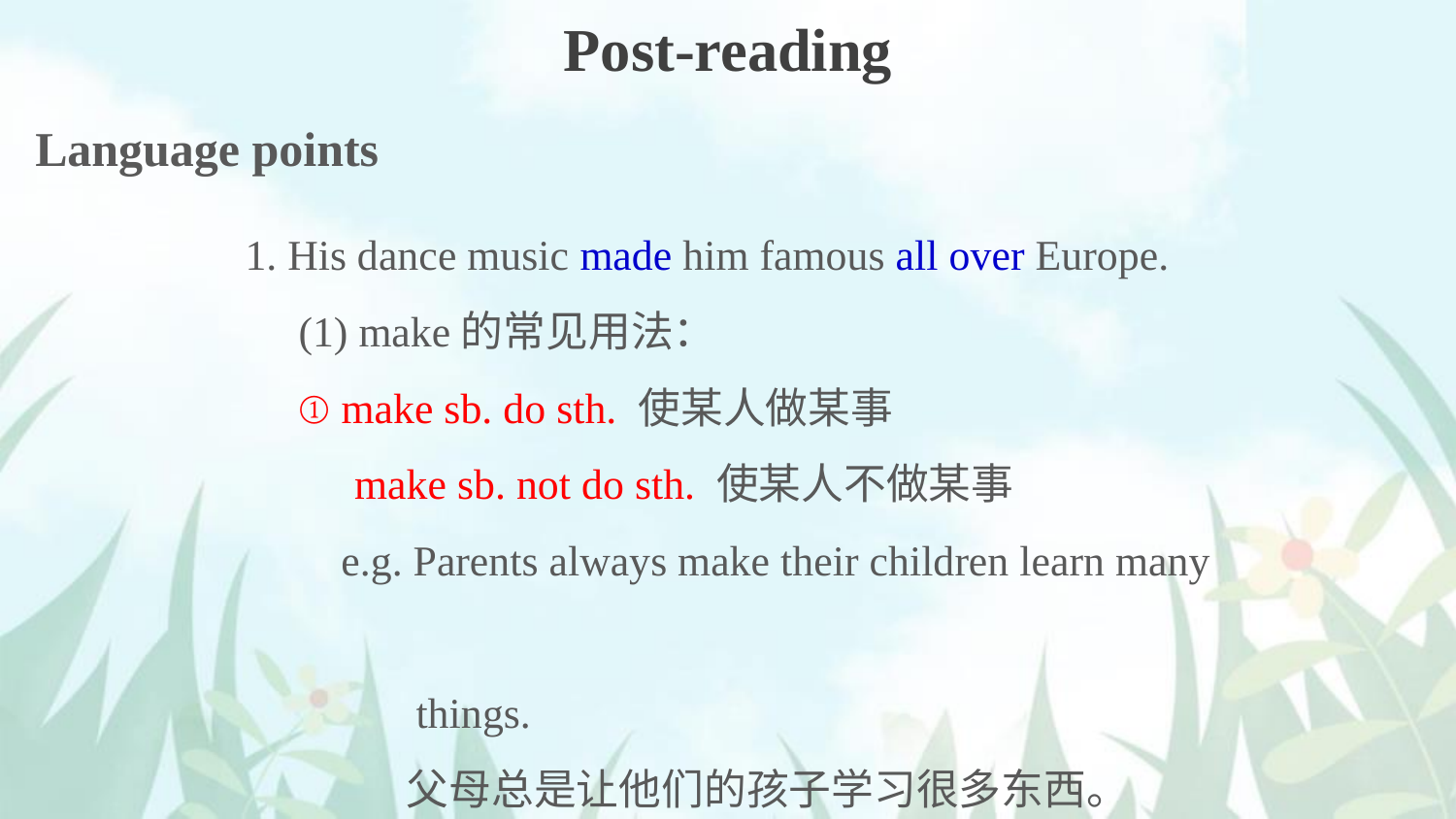

Post-reading
Language points
1. His dance music made him famous all over Europe.
     (1) make的常见用法：
     ① make sb. do sth. 使某人做某事
　      make sb. not do sth. 使某人不做某事
         e.g. Parents always make their children learn many
                things.
                父母总是让他们的孩子学习很多东西。